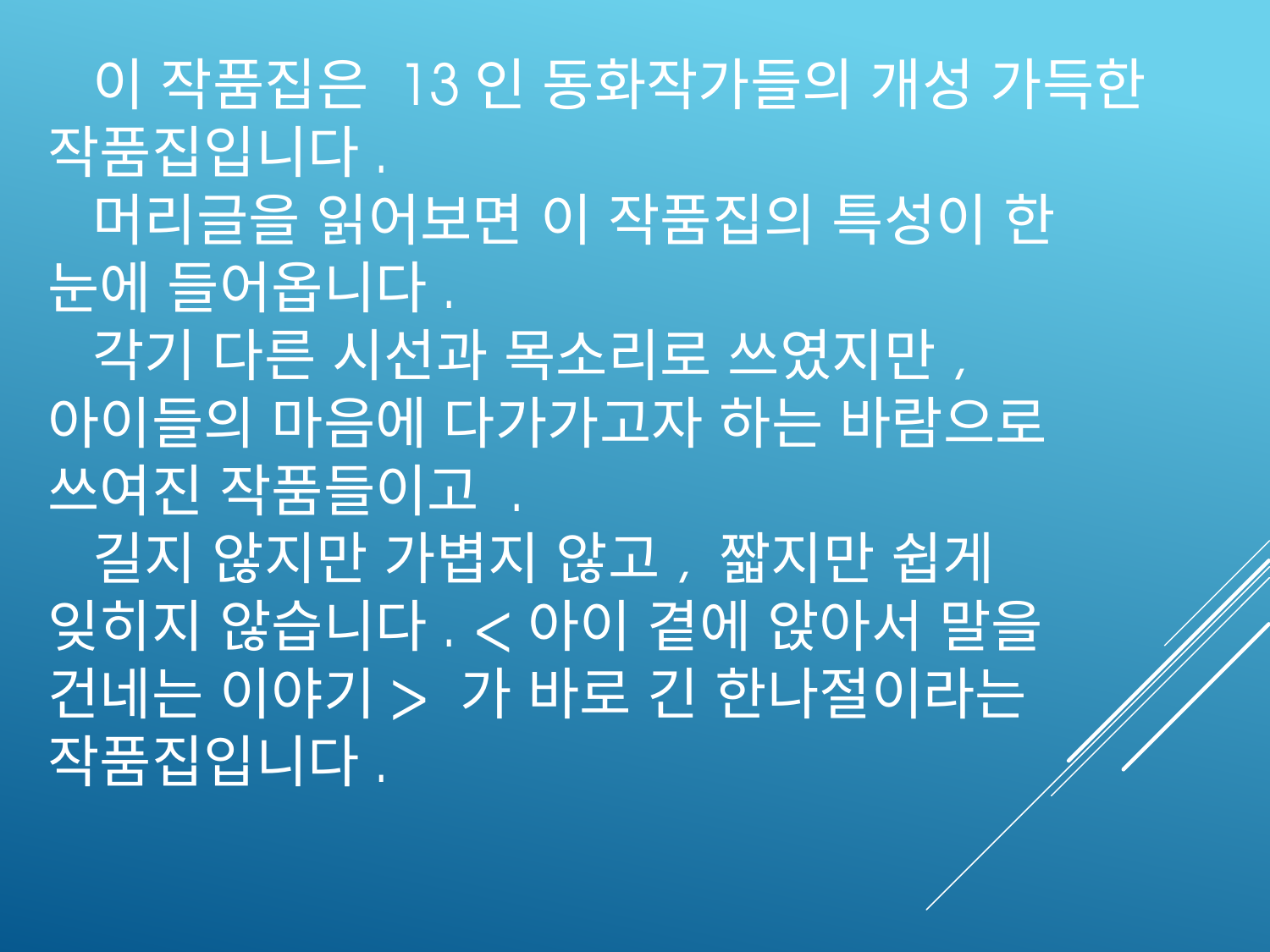

# 이 작품집은 13인 동화작가들의 개성 가득한 작품집입니다. 머리글을 읽어보면 이 작품집의 특성이 한 눈에 들어옵니다. 각기 다른 시선과 목소리로 쓰였지만, 아이들의 마음에 다가가고자 하는 바람으로 쓰여진 작품들이고 . 길지 않지만 가볍지 않고, 짧지만 쉽게 잊히지 않습니다. <아이 곁에 앉아서 말을 건네는 이야기> 가 바로 긴 한나절이라는 작품집입니다.